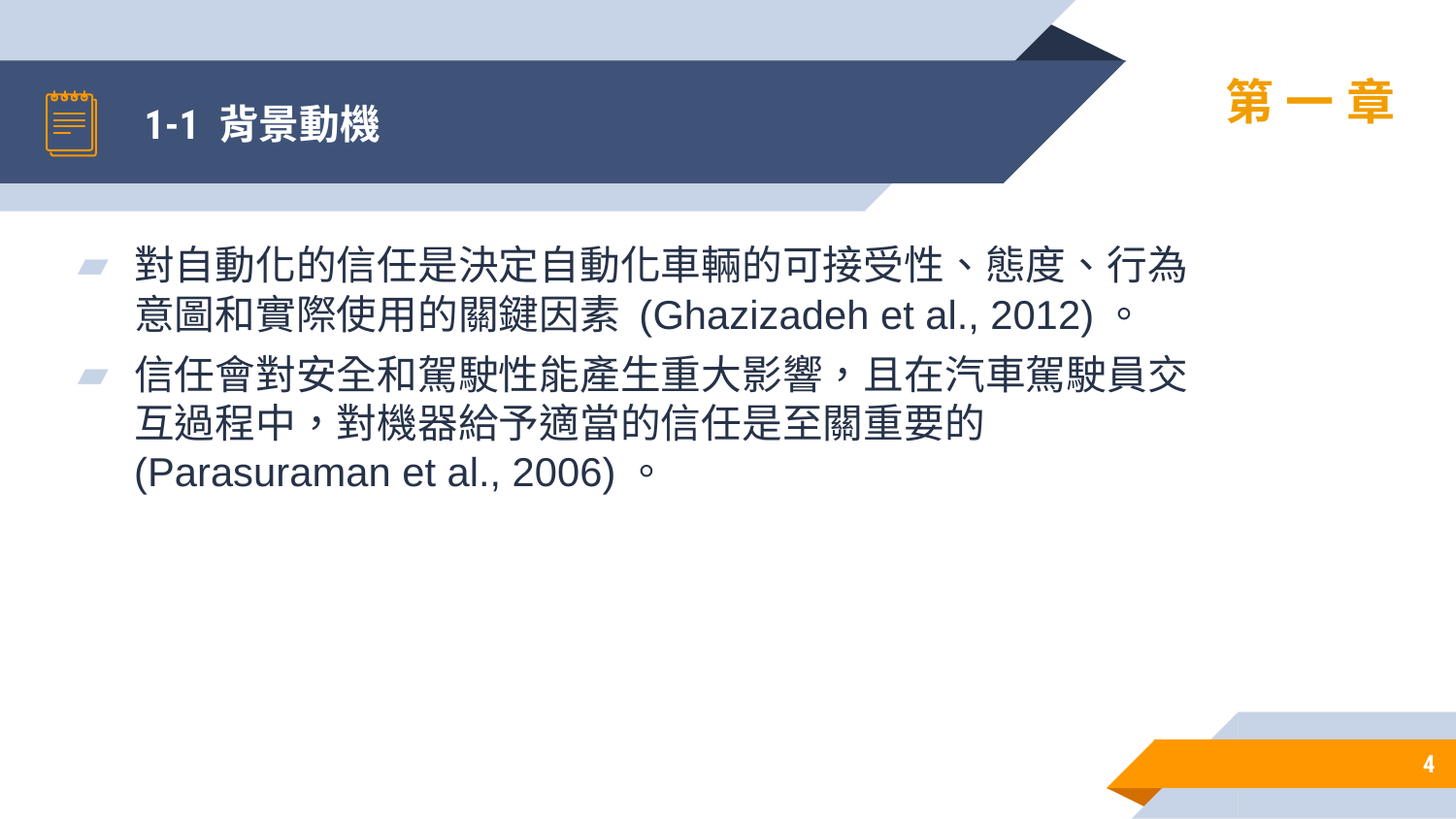

# 1-1 背景動機
第一章

對自動化的信任是決定自動化車輛的可接受性、態度、行為意圖和實際使用的關鍵因素 (Ghazizadeh et al., 2012)。
信任會對安全和駕駛性能產生重大影響，且在汽車駕駛員交互過程中，對機器給予適當的信任是至關重要的(Parasuraman et al., 2006)。

4